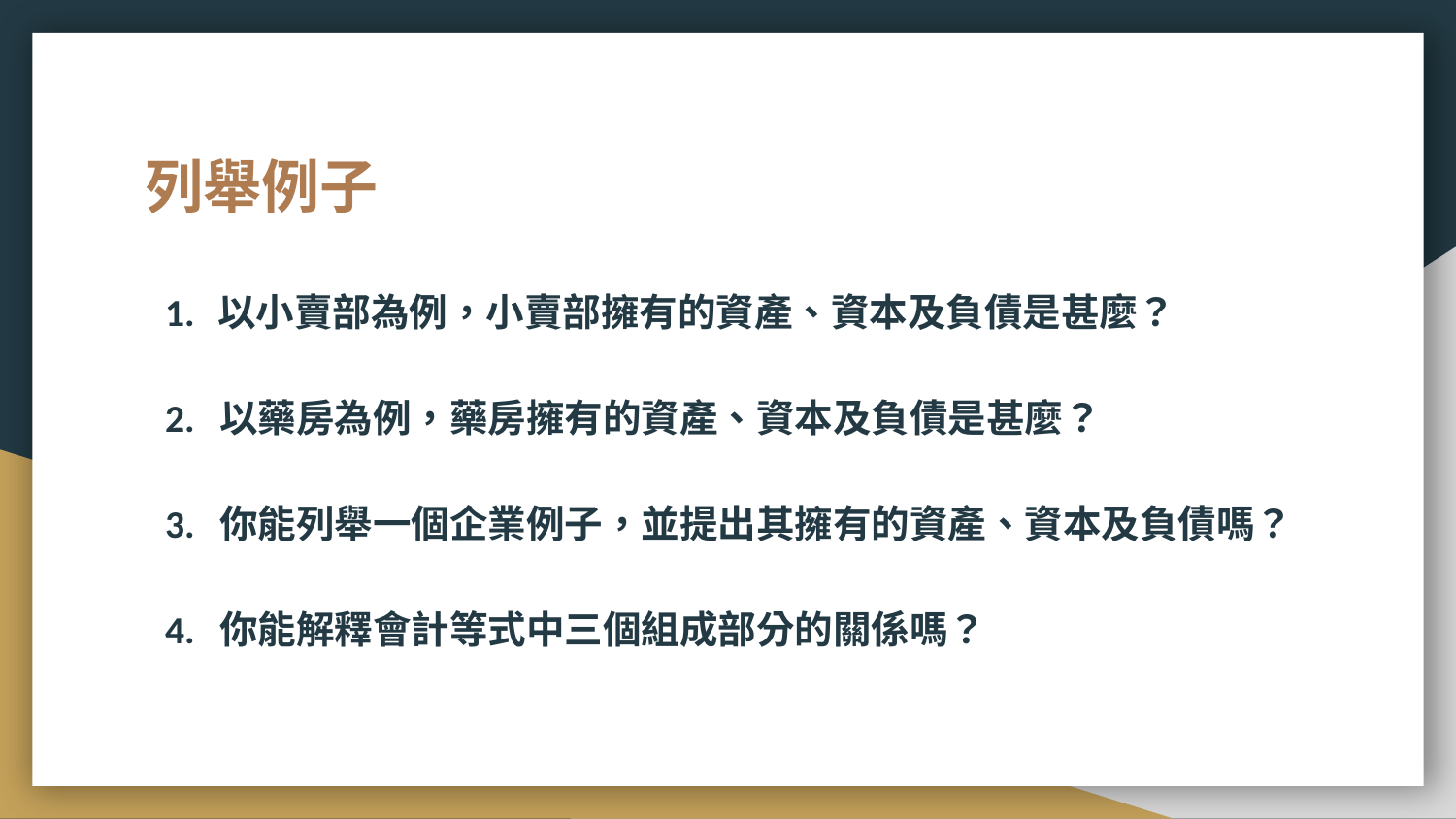

# 列舉例子
以小賣部為例，小賣部擁有的資產、資本及負債是甚麼？

以藥房為例，藥房擁有的資產、資本及負債是甚麼？

你能列舉一個企業例子，並提出其擁有的資產、資本及負債嗎？

你能解釋會計等式中三個組成部分的關係嗎？